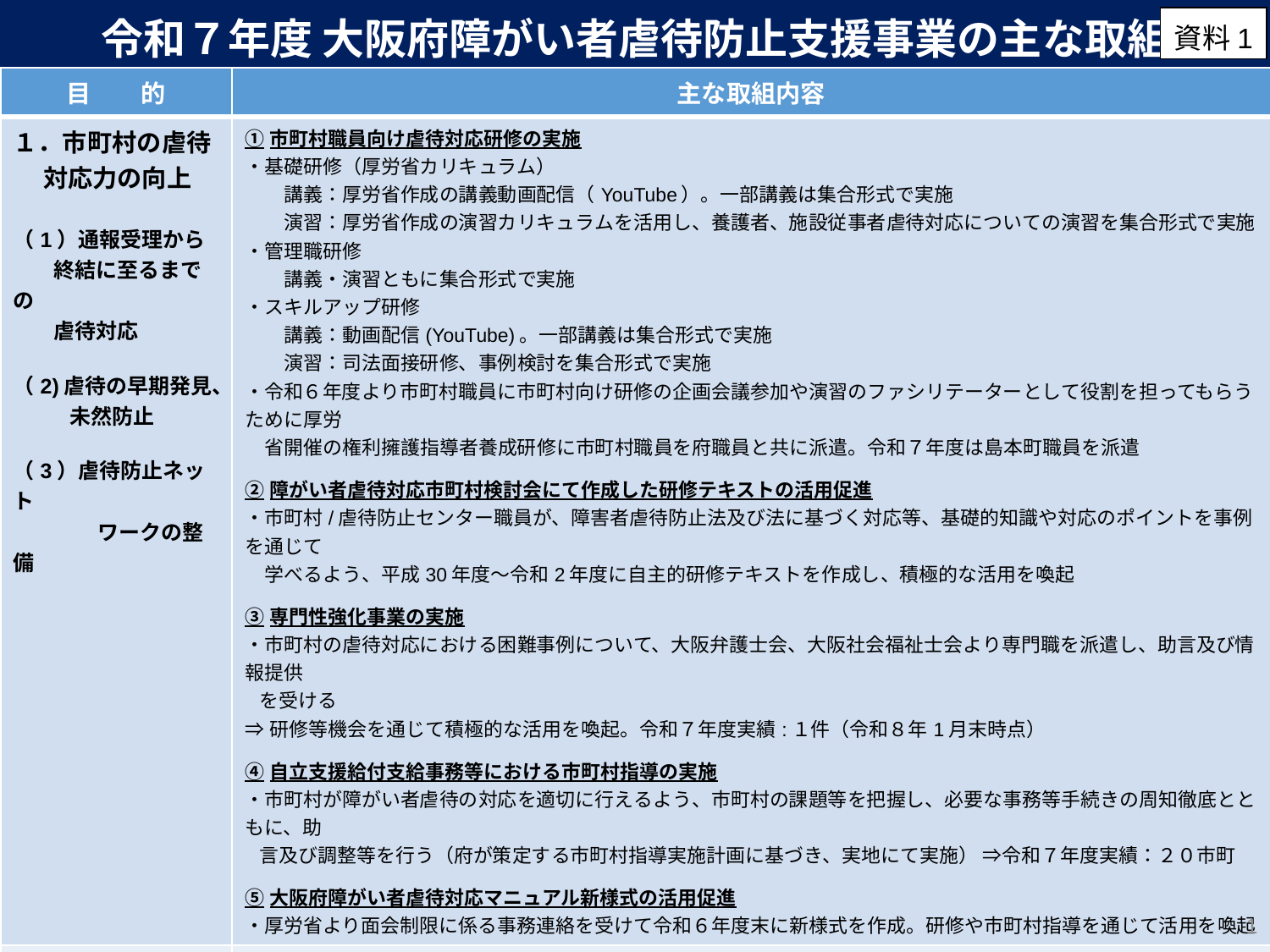

令和７年度 大阪府障がい者虐待防止支援事業の主な取組
資料1
| 目　　的 | 主な取組内容 |
| --- | --- |
| １．市町村の虐待 対応力の向上 （1）通報受理から 　 終結に至るまでの 　 虐待対応 （2)虐待の早期発見、 　 　未然防止 （3）虐待防止ネット　　 　　　　ワークの整備 | ①市町村職員向け虐待対応研修の実施 ・基礎研修（厚労省カリキュラム） 　　講義：厚労省作成の講義動画配信（YouTube）。一部講義は集合形式で実施 　　演習：厚労省作成の演習カリキュラムを活用し、養護者、施設従事者虐待対応についての演習を集合形式で実施 ・管理職研修 　　講義・演習ともに集合形式で実施 ・スキルアップ研修 　　講義：動画配信(YouTube)。一部講義は集合形式で実施 　　演習：司法面接研修、事例検討を集合形式で実施 ・令和６年度より市町村職員に市町村向け研修の企画会議参加や演習のファシリテーターとして役割を担ってもらうために厚労 　省開催の権利擁護指導者養成研修に市町村職員を府職員と共に派遣。令和７年度は島本町職員を派遣 ②障がい者虐待対応市町村検討会にて作成した研修テキストの活用促進 ・市町村/虐待防止センター職員が、障害者虐待防止法及び法に基づく対応等、基礎的知識や対応のポイントを事例を通じて　 　学べるよう、平成30年度～令和2年度に自主的研修テキストを作成し、積極的な活用を喚起 ③専門性強化事業の実施 ・市町村の虐待対応における困難事例について、大阪弁護士会、大阪社会福祉士会より専門職を派遣し、助言及び情報提供 を受ける ⇒研修等機会を通じて積極的な活用を喚起。令和７年度実績:１件（令和８年1月末時点） ④自立支援給付支給事務等における市町村指導の実施 ・市町村が障がい者虐待の対応を適切に行えるよう、市町村の課題等を把握し、必要な事務等手続きの周知徹底とともに、助 言及び調整等を行う（府が策定する市町村指導実施計画に基づき、実地にて実施） ⇒令和７年度実績：２０市町 ⑤大阪府障がい者虐待対応マニュアル新様式の活用促進 ・厚労省より面会制限に係る事務連絡を受けて令和６年度末に新様式を作成。研修や市町村指導を通じて活用を喚起 |
| ２．障がい福祉　 サービス事業所　 　 の虐待防止 | ⑥事業所職員向け虐待防止研修の実施 ・主に管理者や責任者を対象 　令和4年度から受講対象者を間接的防止措置実施者(学校の長、保育所等の長、医療機関の管理者)まで拡大 　講義：厚労省作成の動画配信(YouTube)　演習：厚労省作成の演習カリキュラムを活用し集合形式で実施 　平成２８年度より民間施設長にも府職員と共に国研修を受講してもらい府研修の講師として起用 ・令和7年度は本研修に加え、事業所職員を主な対象とした特別講演会を実施 ⑦事業所に対する運営指導 ・全事業者を対象とした集団指導・・・行政処分事案の周知や虐待防止に関する講義等を実施 ・個々の事業者に対する計画的な運営指導・・・人権に関わる研修や虐待判断後の改善状況の確認 |
1